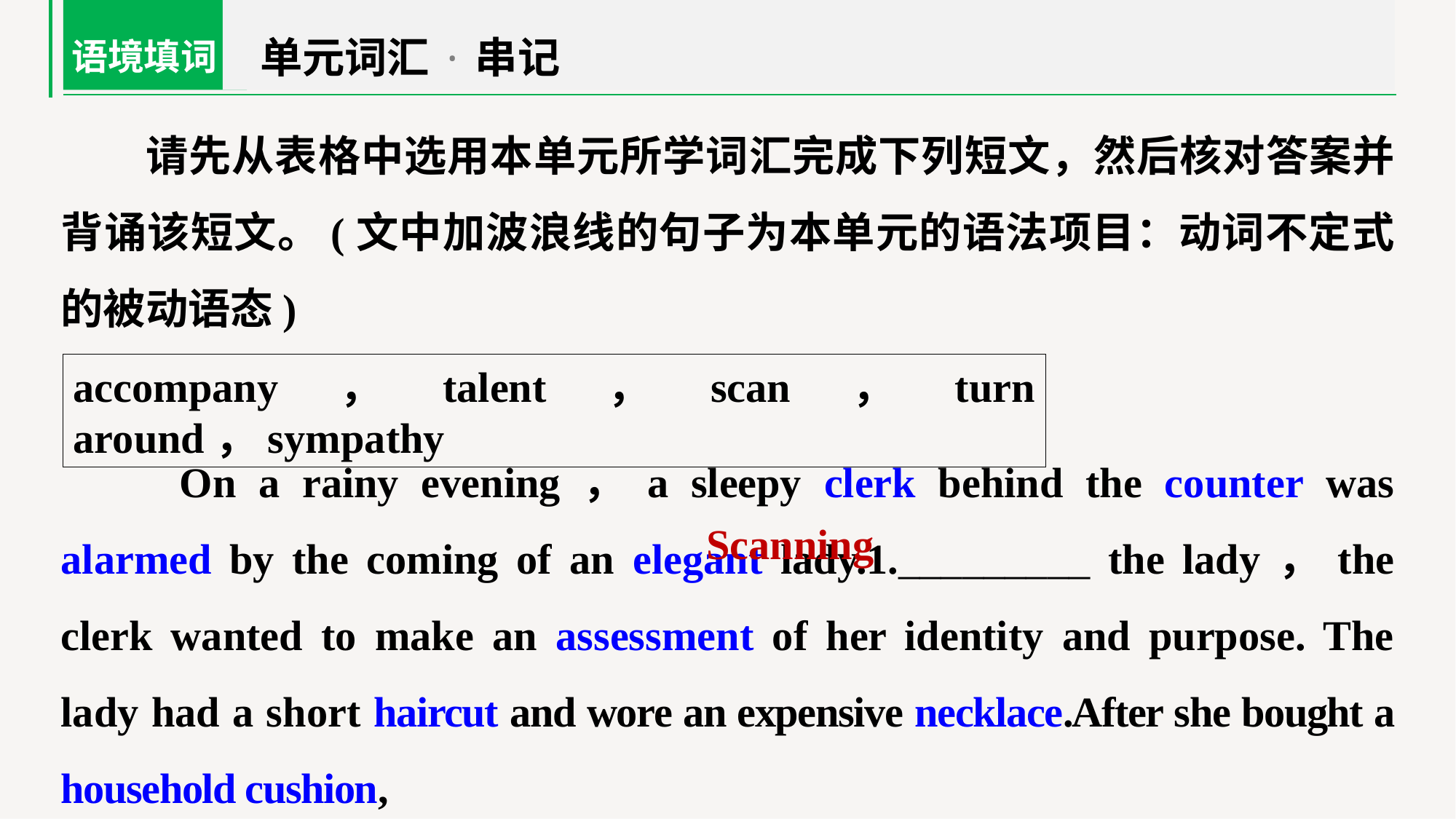

单元词汇·串记
语境填词
请先从表格中选用本单元所学词汇完成下列短文，然后核对答案并背诵该短文。(文中加波浪线的句子为本单元的语法项目：动词不定式的被动语态)
accompany，talent，scan，turn around，sympathy
　　On a rainy evening，a sleepy clerk behind the counter was alarmed by the coming of an elegant lady.1._________ the lady，the clerk wanted to make an assessment of her identity and purpose. The lady had a short haircut and wore an expensive necklace.After she bought a household cushion,
Scanning